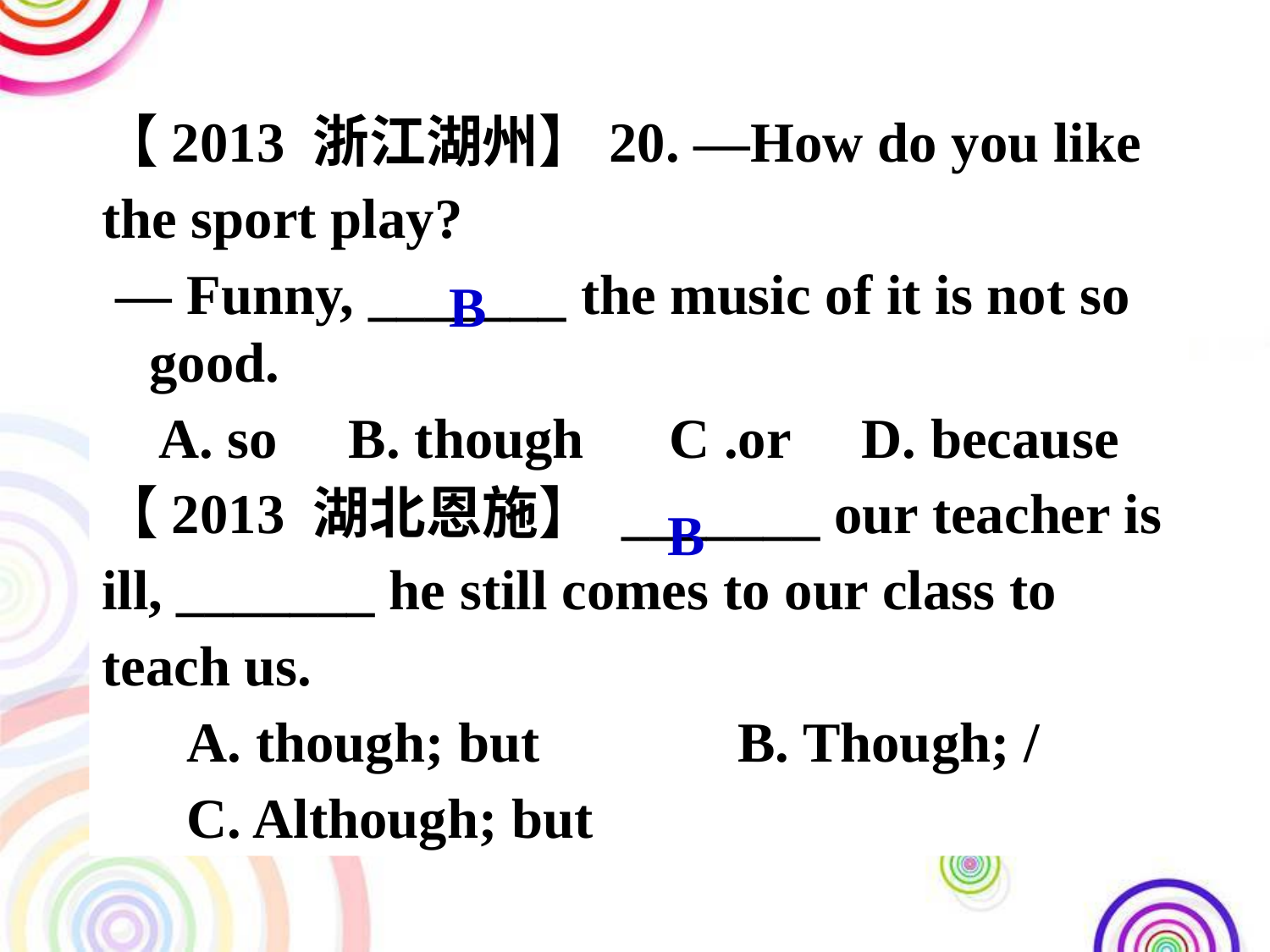

【2013 浙江湖州】20. —How do you like
the sport play?
 — Funny, _______ the music of it is not so good.
    A. so     B. though      C .or     D. because
【2013 湖北恩施】 _______ our teacher is
ill, _______ he still comes to our class to
teach us.
      A. though; but              B. Though; /
      C. Although; but
B
B